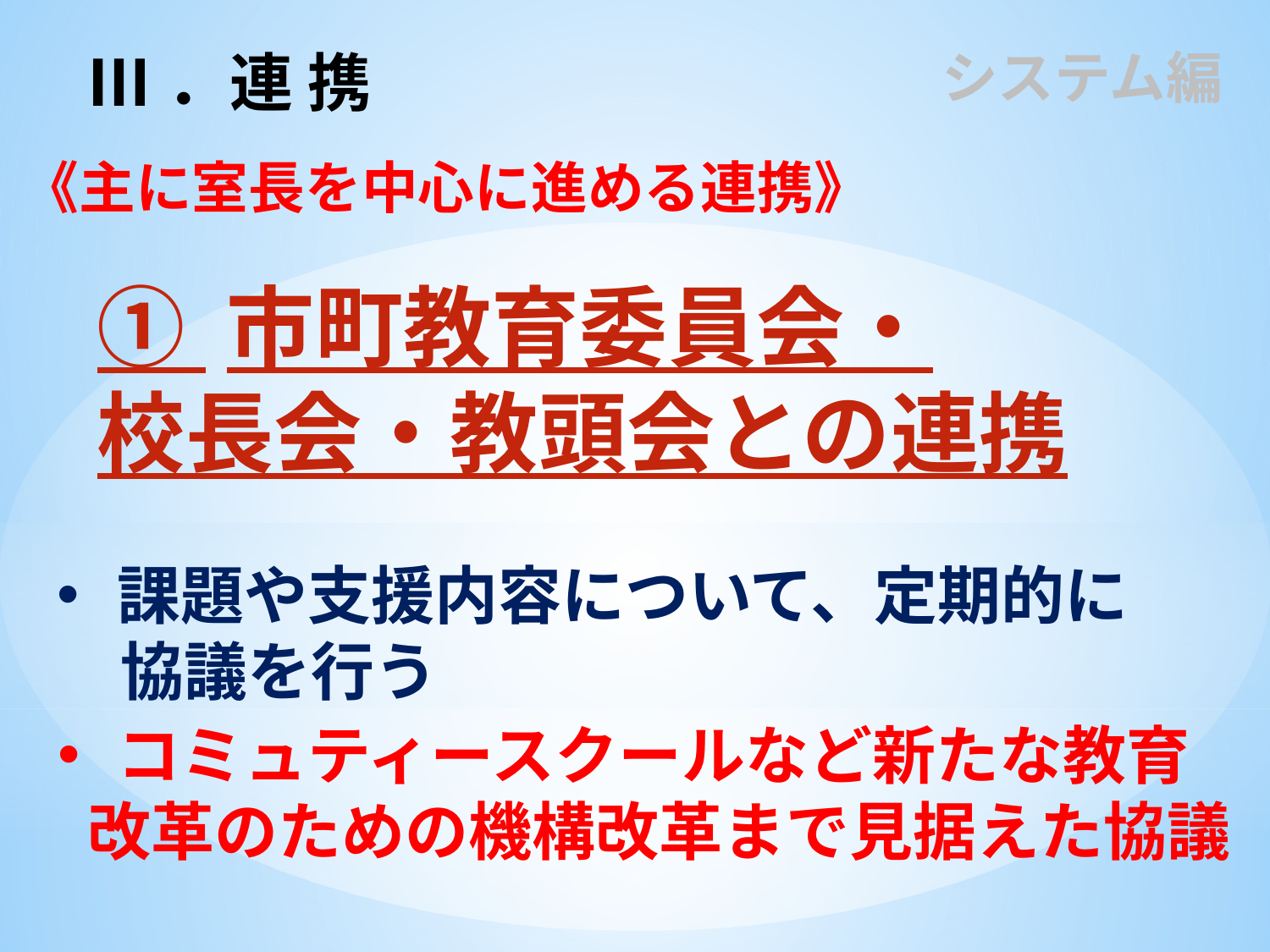

Ⅲ．連 携
システム編

《主に室長を中心に進める連携》
① 市町教育委員会・
校長会・教頭会との連携
 課題や支援内容について、定期的に
　協議を行う
 コミュティースクールなど新たな教育
 改革のための機構改革まで見据えた協議